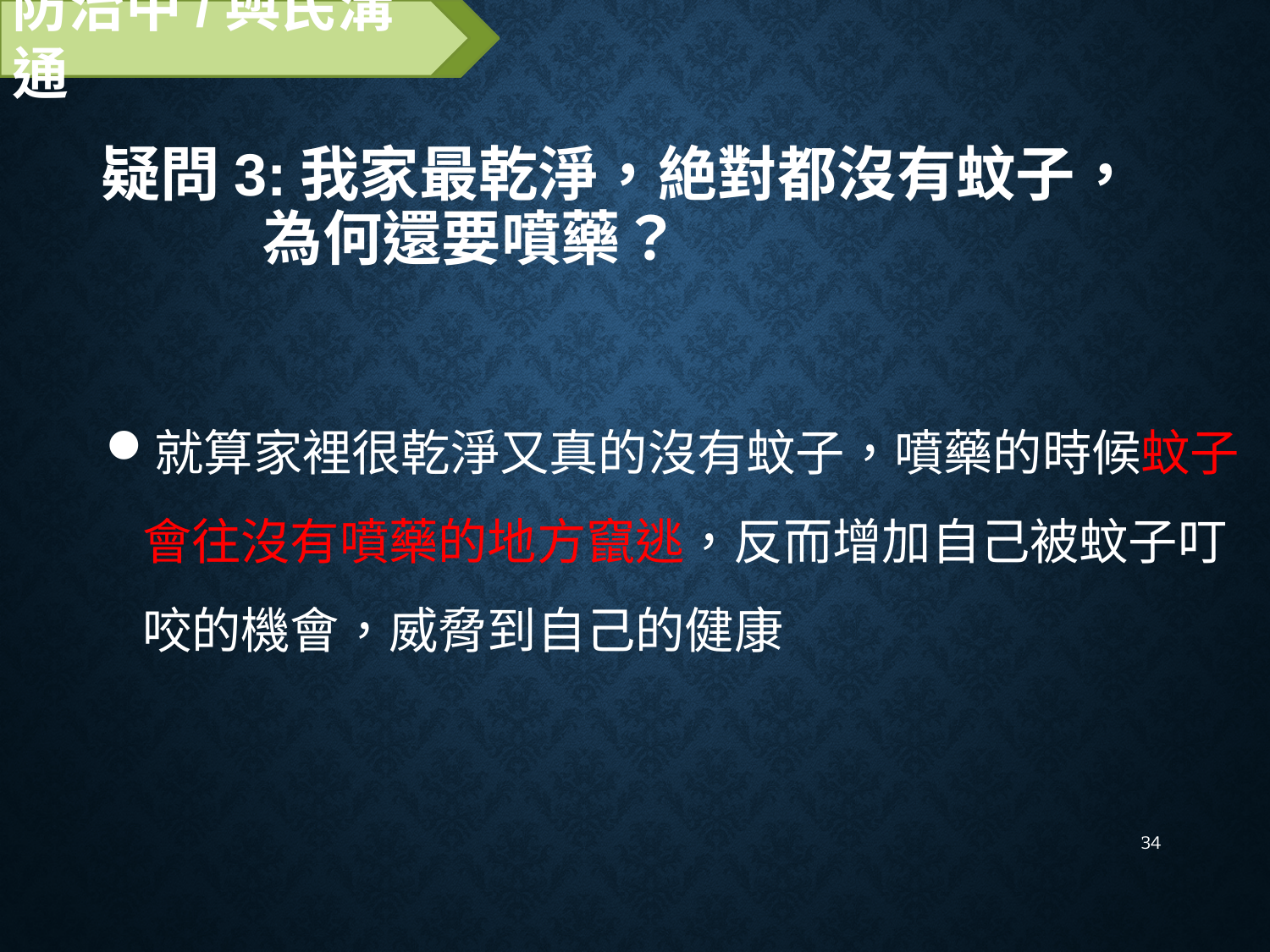

防治中/與民溝通
# 疑問3:我家最乾淨，絶對都沒有蚊子， 為何還要噴藥？
就算家裡很乾淨又真的沒有蚊子，噴藥的時候蚊子會往沒有噴藥的地方竄逃，反而增加自己被蚊子叮咬的機會，威脅到自己的健康

34